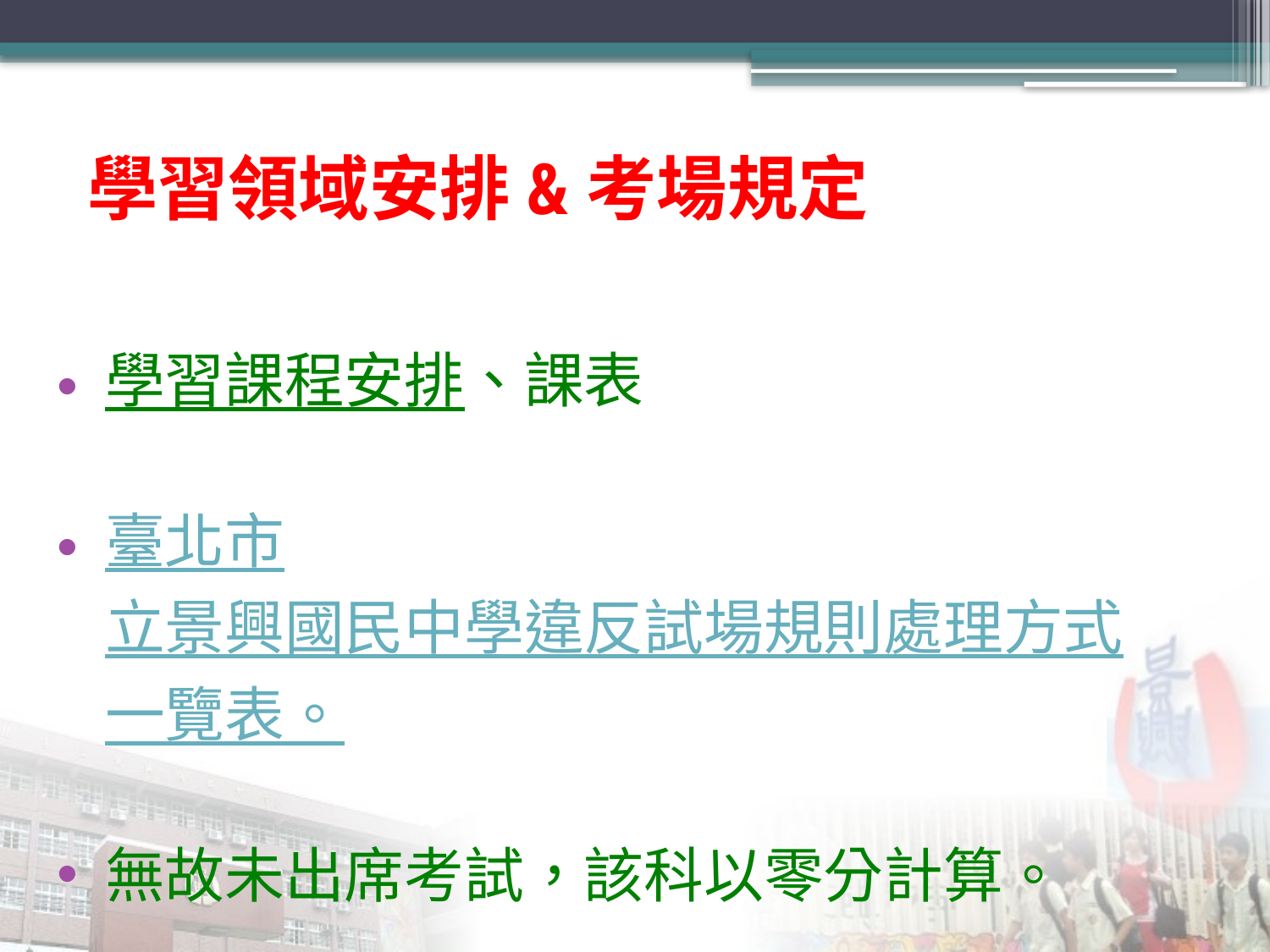

# 學習領域安排&考場規定
學習課程安排、課表
臺北市立景興國民中學違反試場規則處理方式一覽表。
無故未出席考試，該科以零分計算。